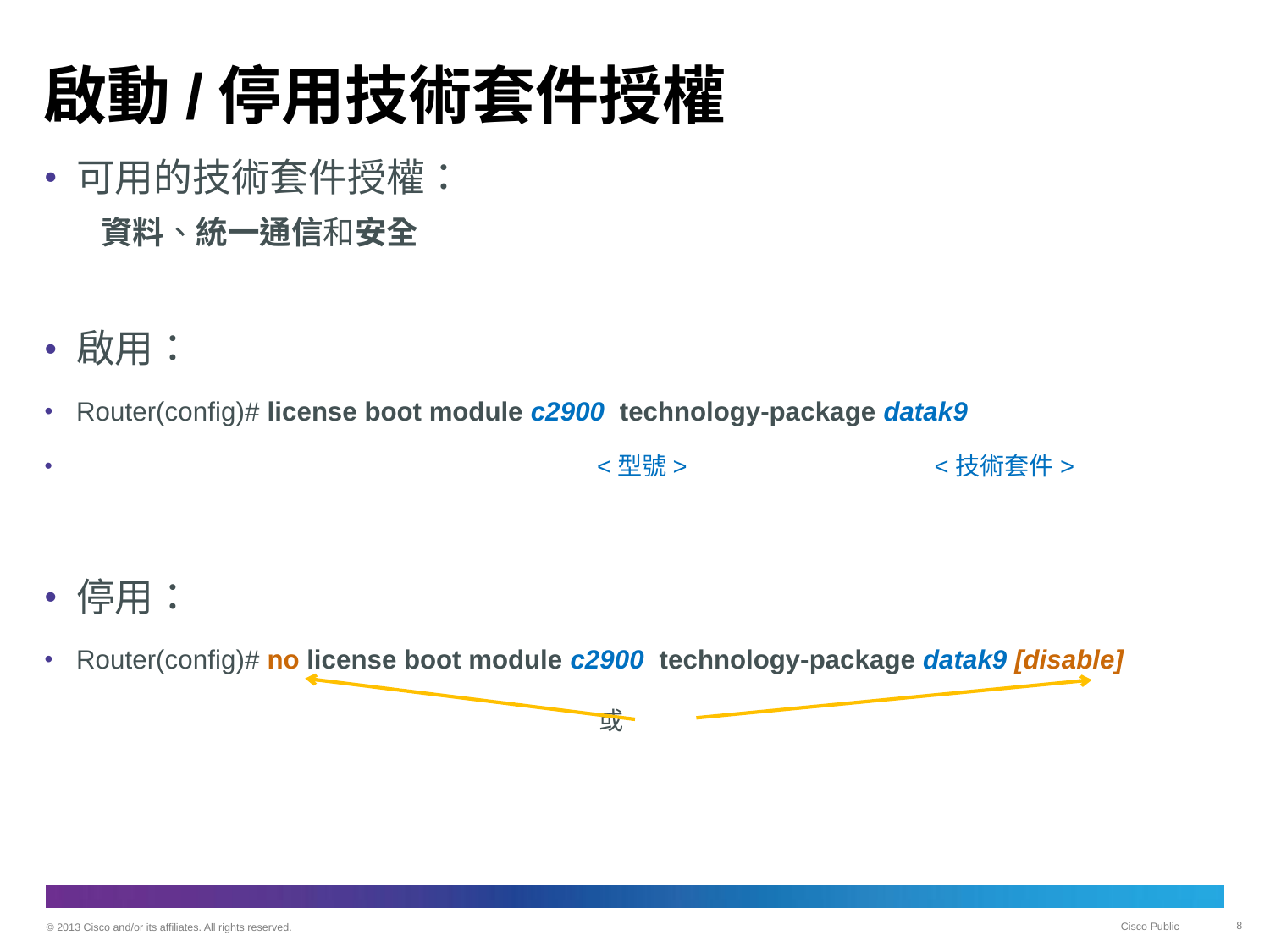

# 啟動/停用技術套件授權
可用的技術套件授權：
資料、統一通信和安全

啟用：
Router(config)# license boot module c2900  technology-package datak9
			                    <型號>	                                <技術套件>

停用：
Router(config)# no license boot module c2900  technology-package datak9 [disable]
                                                                            或